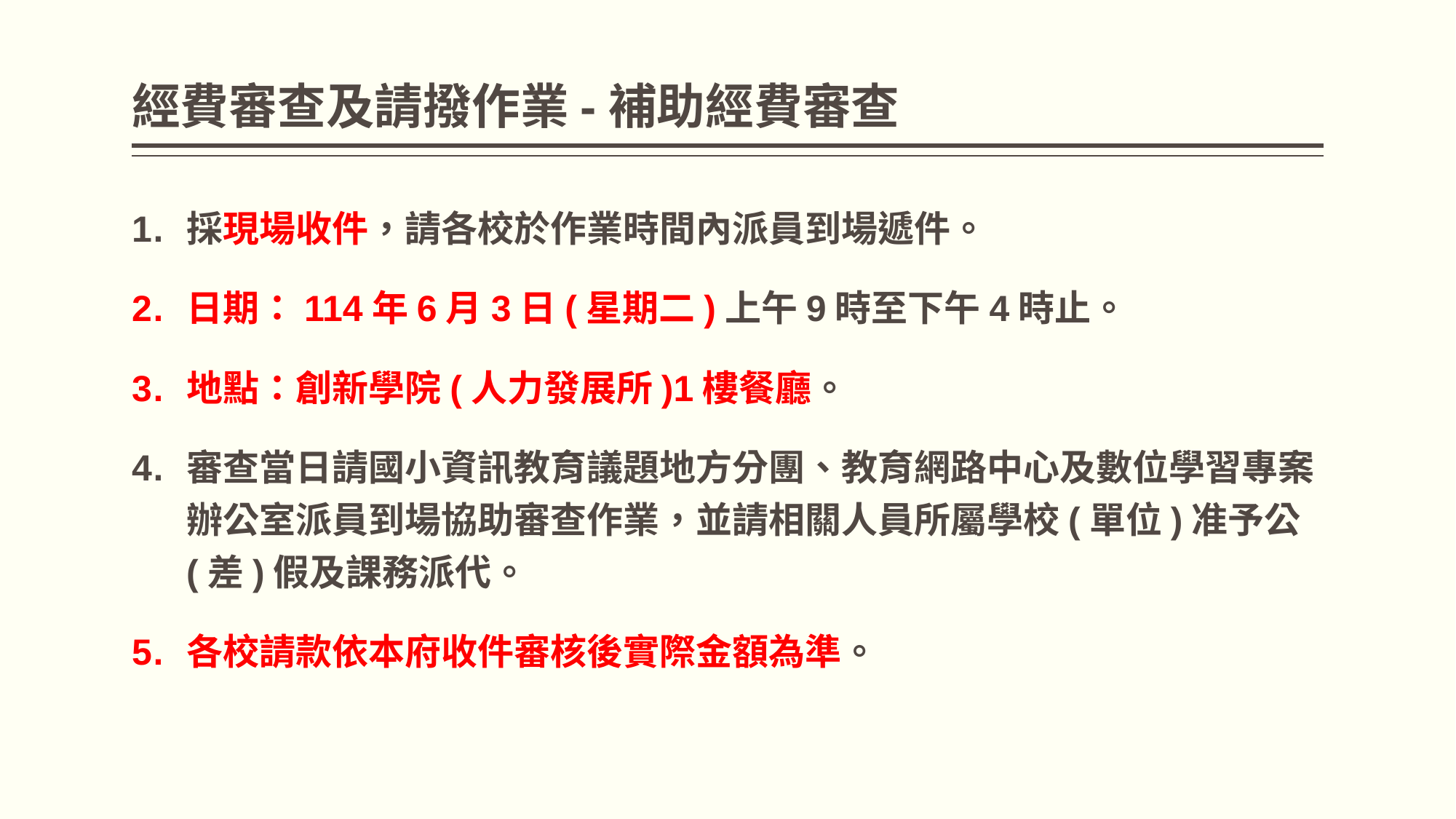

# 經費審查及請撥作業-補助經費審查
採現場收件，請各校於作業時間內派員到場遞件。
日期：114年6月3日(星期二)上午9時至下午4時止。
地點：創新學院(人力發展所)1樓餐廳。
審查當日請國小資訊教育議題地方分團、教育網路中心及數位學習專案辦公室派員到場協助審查作業，並請相關人員所屬學校(單位)准予公(差)假及課務派代。
各校請款依本府收件審核後實際金額為準。